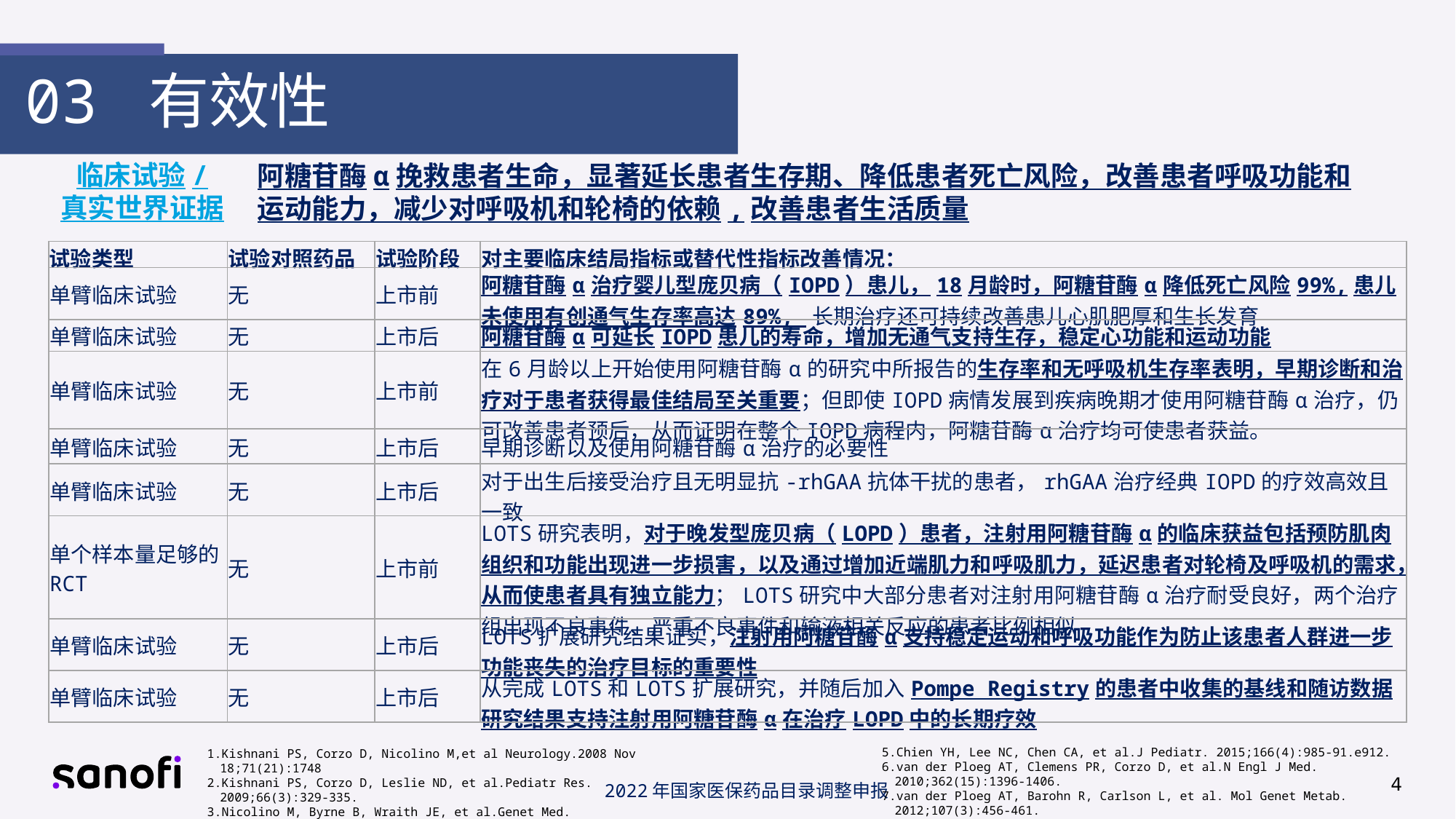

03 有效性
临床试验/
真实世界证据
阿糖苷酶α挽救患者生命，显著延长患者生存期、降低患者死亡风险，改善患者呼吸功能和运动能力，减少对呼吸机和轮椅的依赖,改善患者生活质量
| 试验类型 | 试验对照药品 | 试验阶段 | 对主要临床结局指标或替代性指标改善情况： |
| --- | --- | --- | --- |
| 单臂临床试验 | 无 | 上市前 | 阿糖苷酶α治疗婴儿型庞贝病（IOPD）患儿，18月龄时，阿糖苷酶α降低死亡风险99%,患儿未使用有创通气生存率高达89%, 长期治疗还可持续改善患儿心肌肥厚和生长发育 |
| 单臂临床试验 | 无 | 上市后 | 阿糖苷酶α可延长IOPD患儿的寿命，增加无通气支持生存，稳定心功能和运动功能 |
| 单臂临床试验 | 无 | 上市前 | 在6月龄以上开始使用阿糖苷酶α的研究中所报告的生存率和无呼吸机生存率表明，早期诊断和治疗对于患者获得最佳结局至关重要；但即使IOPD病情发展到疾病晚期才使用阿糖苷酶α治疗，仍可改善患者预后，从而证明在整个IOPD病程内，阿糖苷酶α治疗均可使患者获益。 |
| 单臂临床试验 | 无 | 上市后 | 早期诊断以及使用阿糖苷酶α治疗的必要性 |
| 单臂临床试验 | 无 | 上市后 | 对于出生后接受治疗且无明显抗-rhGAA抗体干扰的患者，rhGAA治疗经典IOPD的疗效高效且一致 |
| 单个样本量足够的RCT | 无 | 上市前 | LOTS研究表明，对于晚发型庞贝病（LOPD）患者，注射用阿糖苷酶α的临床获益包括预防肌肉组织和功能出现进一步损害，以及通过增加近端肌力和呼吸肌力，延迟患者对轮椅及呼吸机的需求，从而使患者具有独立能力；LOTS研究中大部分患者对注射用阿糖苷酶α治疗耐受良好，两个治疗组出现不良事件、严重不良事件和输液相关反应的患者比例相似 |
| 单臂临床试验 | 无 | 上市后 | LOTS扩展研究结果证实，注射用阿糖苷酶α支持稳定运动和呼吸功能作为防止该患者人群进一步功能丧失的治疗目标的重要性 |
| 单臂临床试验 | 无 | 上市后 | 从完成LOTS和LOTS扩展研究，并随后加入Pompe Registry的患者中收集的基线和随访数据研究结果支持注射用阿糖苷酶α在治疗LOPD中的长期疗效 |
Chien YH, Lee NC, Chen CA, et al.J Pediatr. 2015;166(4):985-91.e912.
van der Ploeg AT, Clemens PR, Corzo D, et al.N Engl J Med. 2010;362(15):1396-1406.
van der Ploeg AT, Barohn R, Carlson L, et al. Mol Genet Metab. 2012;107(3):456-461.
van der Ploeg, A., Clemens, P., et al. (2018). (draft GATS manuscript)." Neurology 1-30
Kishnani PS, Corzo D, Nicolino M,et al Neurology.2008 Nov 18;71(21):1748
Kishnani PS, Corzo D, Leslie ND, et al.Pediatr Res. 2009;66(3):329-335.
Nicolino M, Byrne B, Wraith JE, et al.Genet Med. 2009;11(3):210-219
Chien YH, Lee NC, Thurberg BL, et al.Pediatrics. 2009;124(6):e1116-e1125..
4
2022年国家医保药品目录调整申报